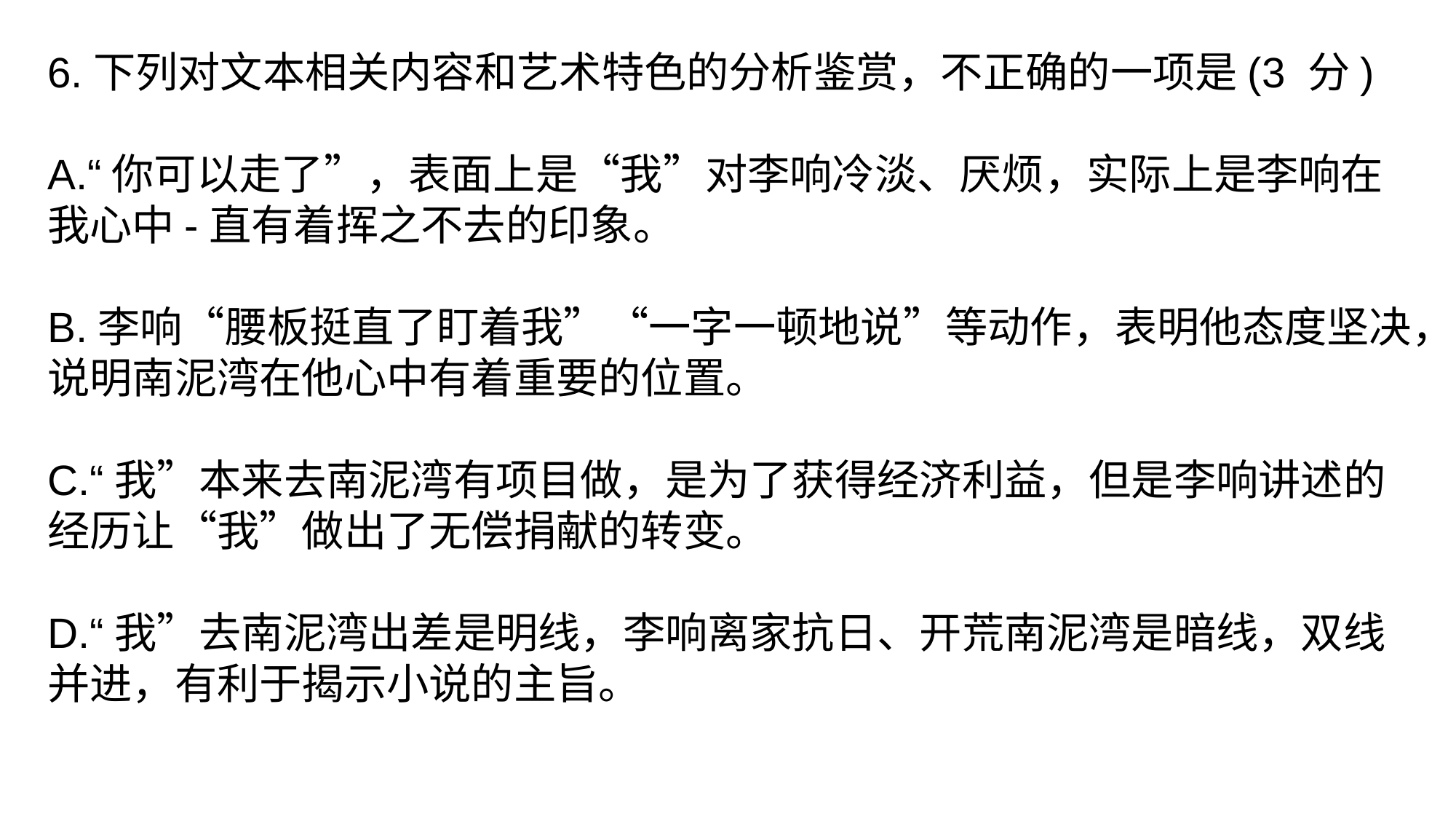

6.下列对文本相关内容和艺术特色的分析鉴赏，不正确的一项是(3 分)

A.“你可以走了”，表面上是“我”对李响冷淡、厌烦，实际上是李响在我心中-直有着挥之不去的印象。

B.李响“腰板挺直了盯着我”“一字一顿地说”等动作，表明他态度坚决，说明南泥湾在他心中有着重要的位置。

C.“我”本来去南泥湾有项目做，是为了获得经济利益，但是李响讲述的经历让“我”做出了无偿捐献的转变。

D.“我”去南泥湾出差是明线，李响离家抗日、开荒南泥湾是暗线，双线并进，有利于揭示小说的主旨。